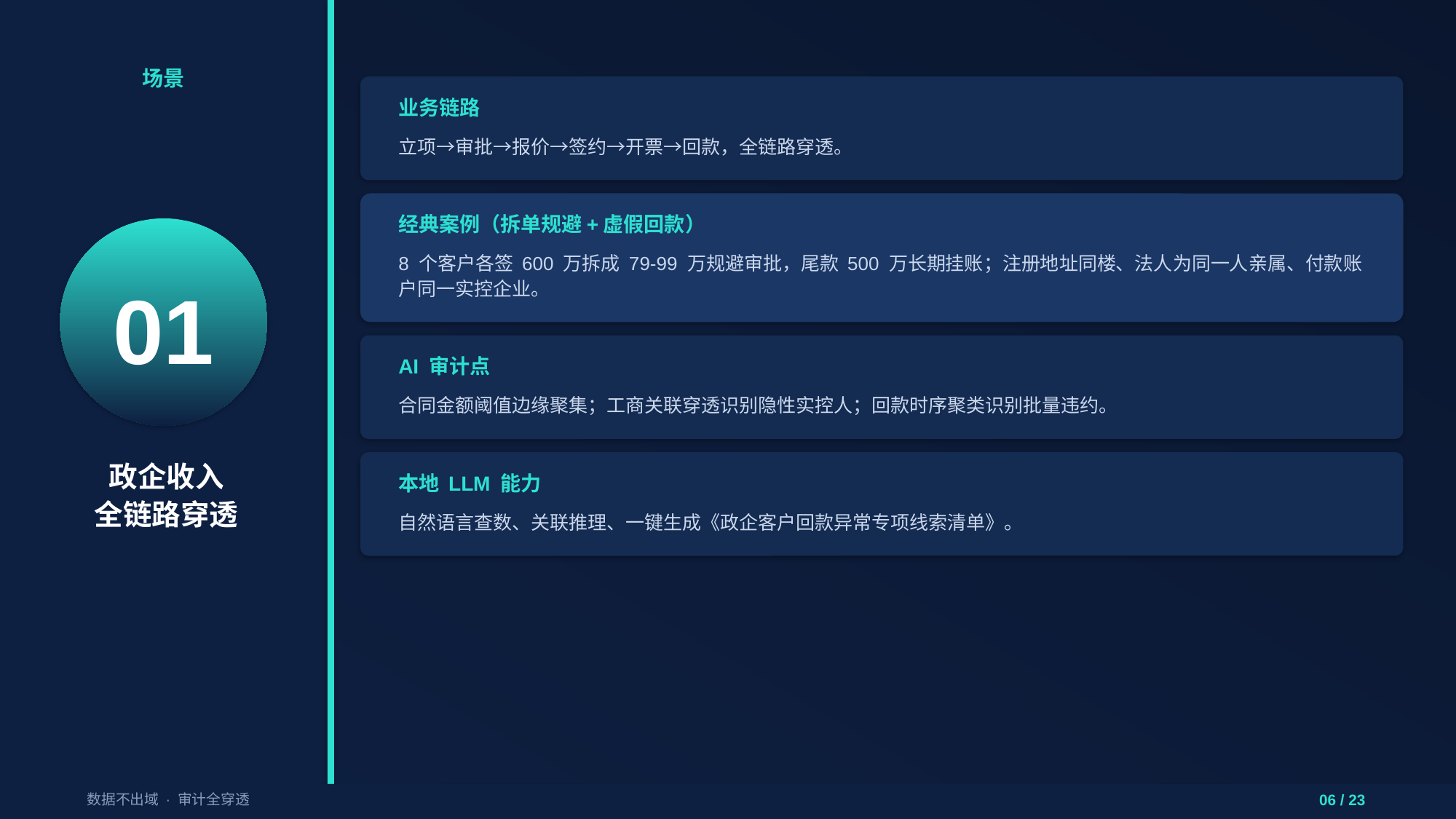

场景

业务链路
立项→审批→报价→签约→开票→回款，全链路穿透。

经典案例（拆单规避+虚假回款）

01
8 个客户各签 600 万拆成 79-99 万规避审批，尾款 500 万长期挂账；注册地址同楼、法人为同一人亲属、付款账户同一实控企业。

AI 审计点
合同金额阈值边缘聚集；工商关联穿透识别隐性实控人；回款时序聚类识别批量违约。

政企收入
全链路穿透
本地 LLM 能力
自然语言查数、关联推理、一键生成《政企客户回款异常专项线索清单》。
数据不出域 · 审计全穿透
06 / 23